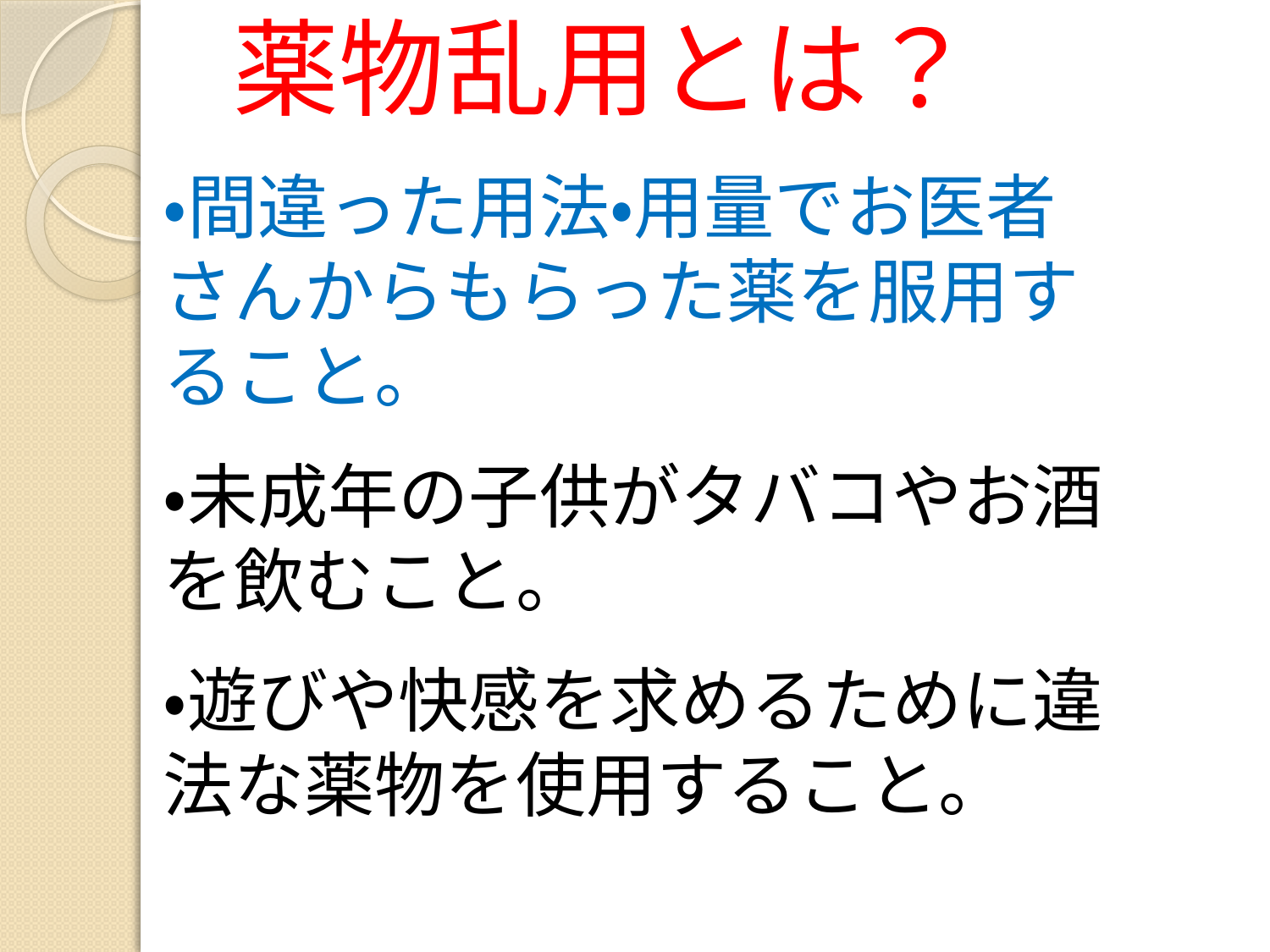

# 薬物乱用とは？
・間違った用法・用量でお医者さんからもらった薬を服用すること。
・未成年の子供がタバコやお酒を飲むこと。
・遊びや快感を求めるために違法な薬物を使用すること。